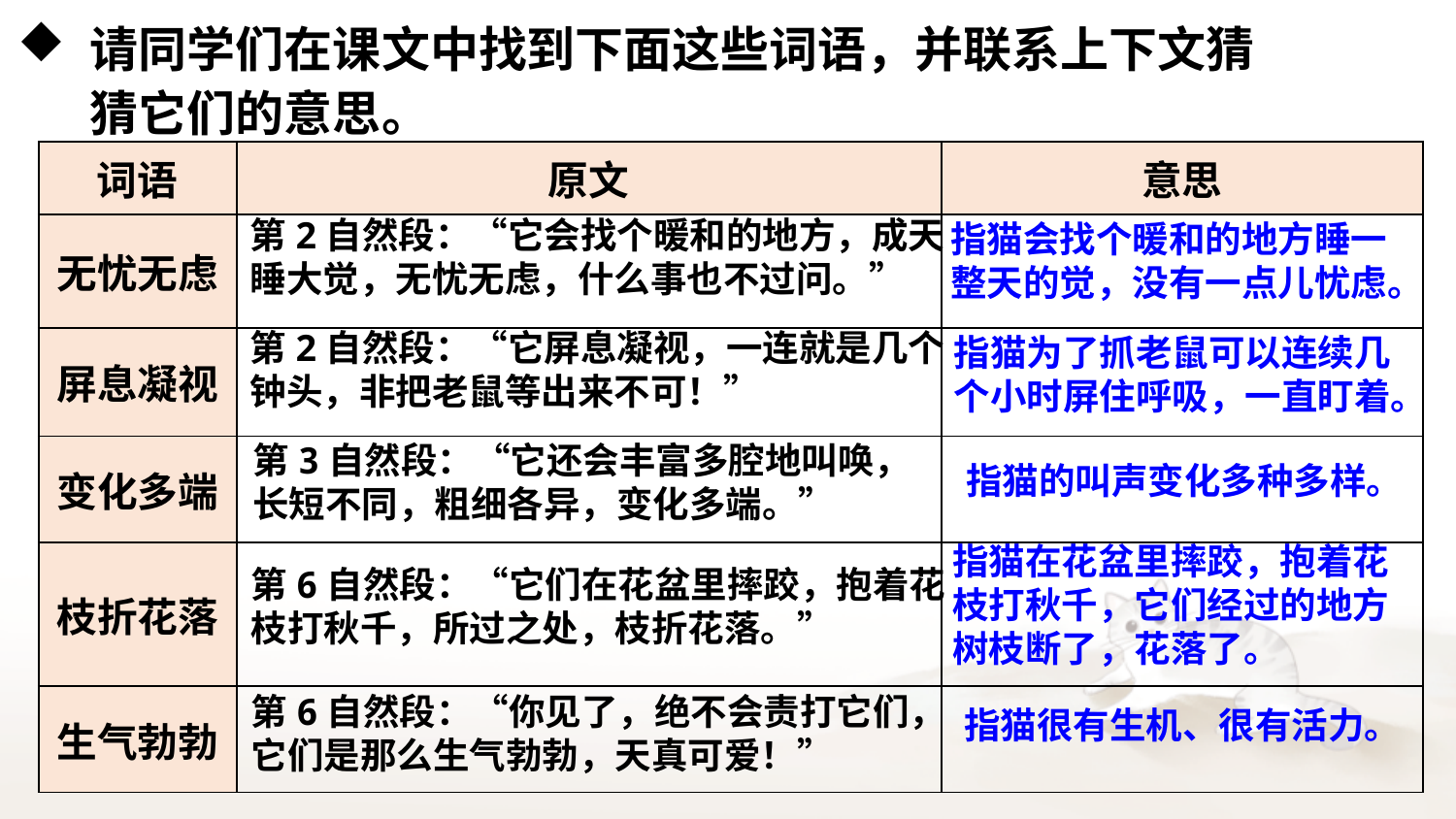

请同学们在课文中找到下面这些词语，并联系上下文猜猜它们的意思。
| 词语 | 原文 | 意思 |
| --- | --- | --- |
| 无忧无虑 |  |  |
| 屏息凝视 |  |  |
| 变化多端 |  |  |
| 枝折花落 |  |  |
| 生气勃勃 |  |  |
第2自然段：“它会找个暖和的地方，成天睡大觉，无忧无虑，什么事也不过问。”
指猫会找个暖和的地方睡一整天的觉，没有一点儿忧虑。
第2自然段：“它屏息凝视，一连就是几个钟头，非把老鼠等出来不可！”
指猫为了抓老鼠可以连续几个小时屏住呼吸，一直盯着。
第3自然段：“它还会丰富多腔地叫唤，长短不同，粗细各异，变化多端。”
指猫的叫声变化多种多样。
指猫在花盆里摔跤，抱着花枝打秋千，它们经过的地方树枝断了，花落了。
第6自然段：“它们在花盆里摔跤，抱着花枝打秋千，所过之处，枝折花落。”
第6自然段：“你见了，绝不会责打它们，它们是那么生气勃勃，天真可爱！”
指猫很有生机、很有活力。